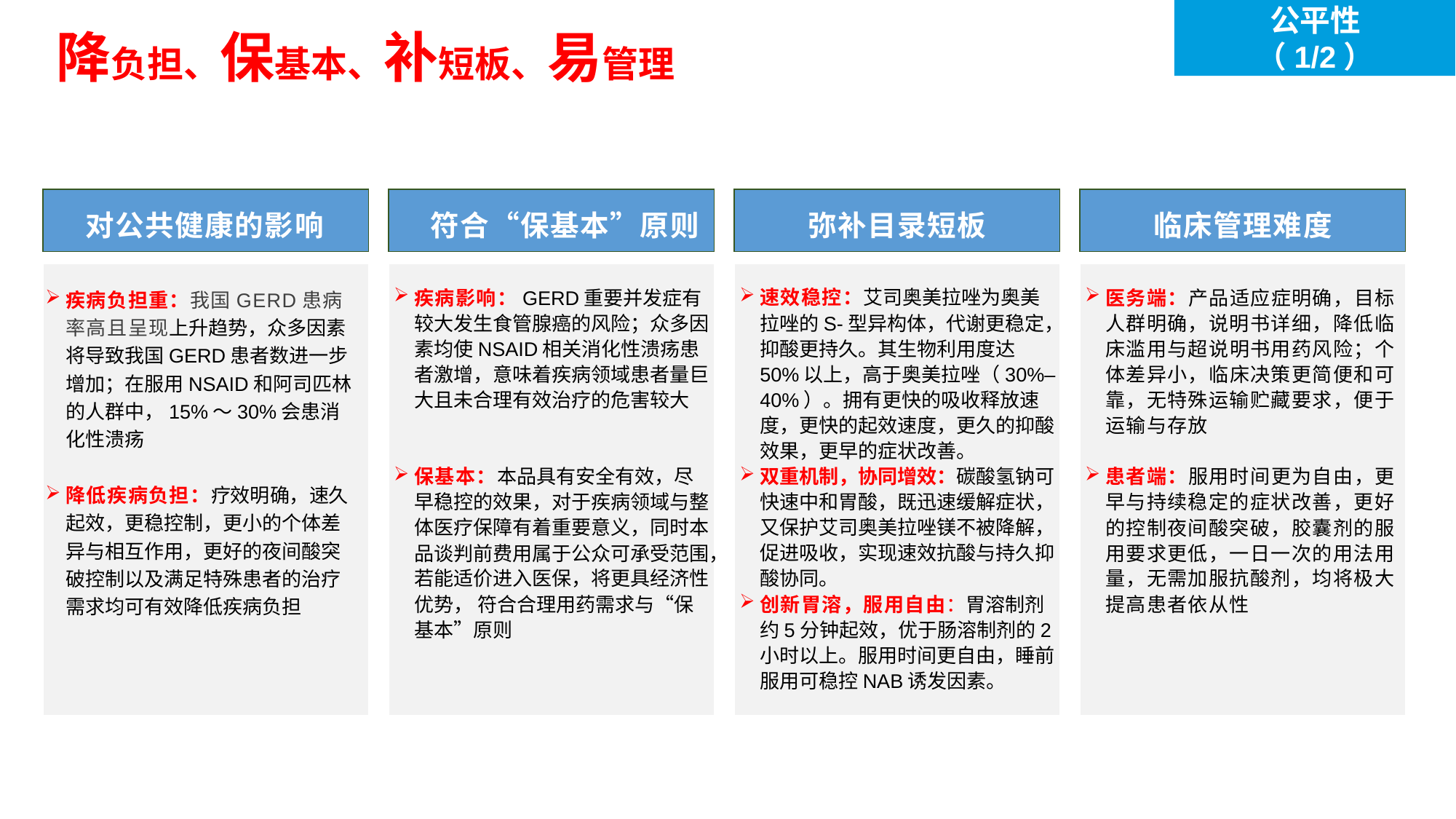

公平性
（1/2）
公平性
公平性
（1/2）

降负担、保基本、补短板、易管理
| 对公共健康的影响 |
| --- |
| 符合“保基本”原则 |
| --- |
| 弥补目录短板 |
| --- |
| 临床管理难度 |
| --- |

速效稳控：艾司奥美拉唑为奥美拉唑的S-型异构体，代谢更稳定，抑酸更持久。其生物利用度达50%以上，高于奥美拉唑（30%–40%）。拥有更快的吸收释放速度，更快的起效速度，更久的抑酸效果，更早的症状改善。
双重机制，协同增效：碳酸氢钠可快速中和胃酸，既迅速缓解症状，又保护艾司奥美拉唑镁不被降解，促进吸收，实现速效抗酸与持久抑酸协同。
创新胃溶，服用自由：胃溶制剂约5分钟起效，优于肠溶制剂的2小时以上。服用时间更自由，睡前服用可稳控NAB诱发因素。

疾病负担重：我国GERD患病率高且呈现上升趋势，众多因素将导致我国GERD患者数进一步增加；在服用NSAID和阿司匹林的人群中，15%～30%会患消化性溃疡

降低疾病负担：疗效明确，速久起效，更稳控制，更小的个体差异与相互作用，更好的夜间酸突破控制以及满足特殊患者的治疗需求均可有效降低疾病负担

疾病影响：GERD重要并发症有较大发生食管腺癌的风险；众多因素均使NSAID相关消化性溃疡患者激增，意味着疾病领域患者量巨大且未合理有效治疗的危害较大

保基本：本品具有安全有效，尽早稳控的效果，对于疾病领域与整体医疗保障有着重要意义，同时本品谈判前费用属于公众可承受范围，若能适价进入医保，将更具经济性优势， 符合合理用药需求与“保基本”原则

医务端：产品适应症明确，目标人群明确，说明书详细，降低临床滥用与超说明书用药风险；个体差异小，临床决策更简便和可靠，无特殊运输贮藏要求，便于运输与存放

患者端：服用时间更为自由，更早与持续稳定的症状改善，更好的控制夜间酸突破，胶囊剂的服用要求更低，一日一次的用法用量，无需加服抗酸剂，均将极大提高患者依从性
|  |
| --- |
|  |
| --- |
|  |
| --- |
|  |
| --- |